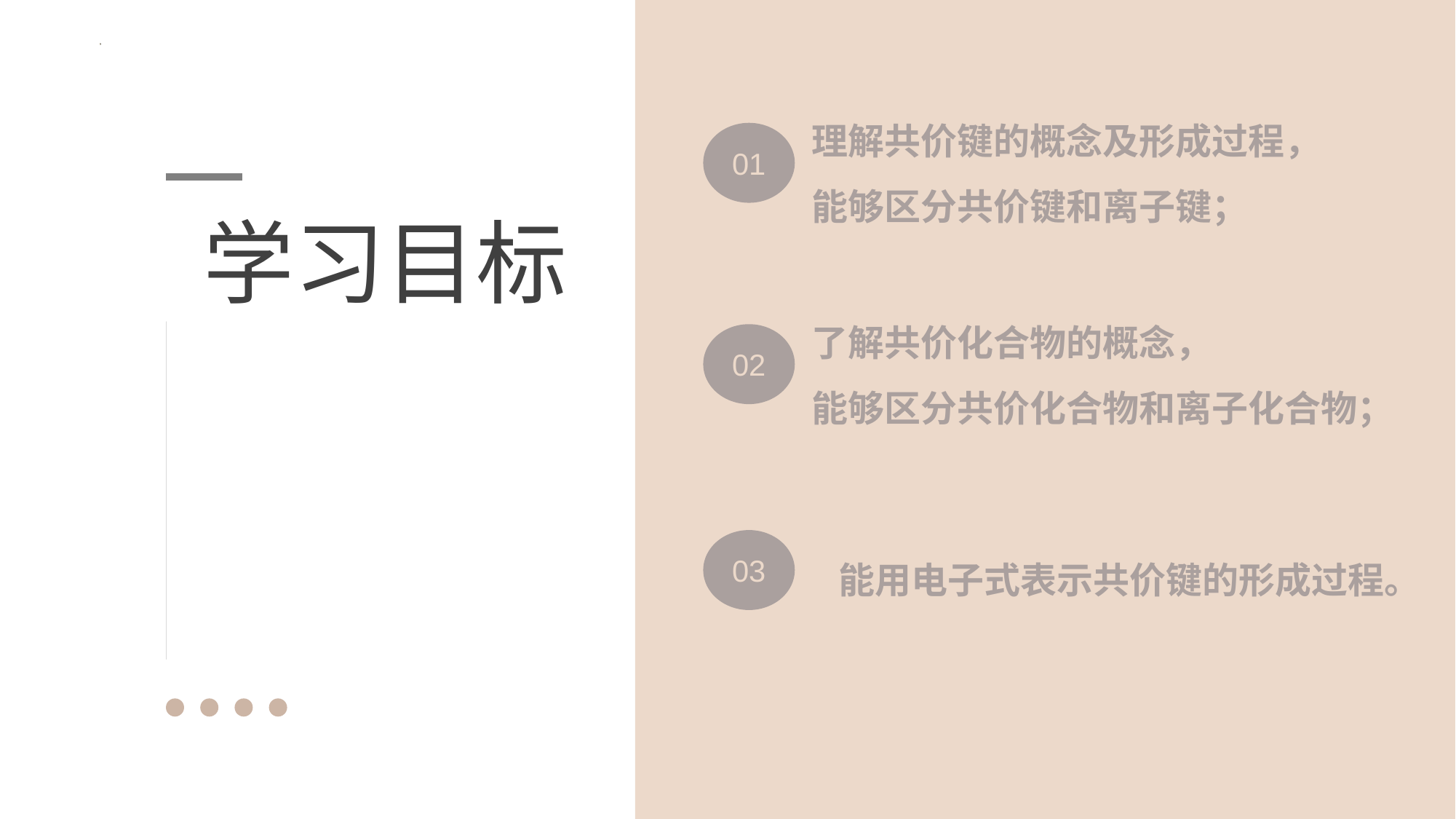

理解共价键的概念及形成过程，
能够区分共价键和离子键；
01
学习目标
了解共价化合物的概念，
能够区分共价化合物和离子化合物；
02
能用电子式表示共价键的形成过程。
03